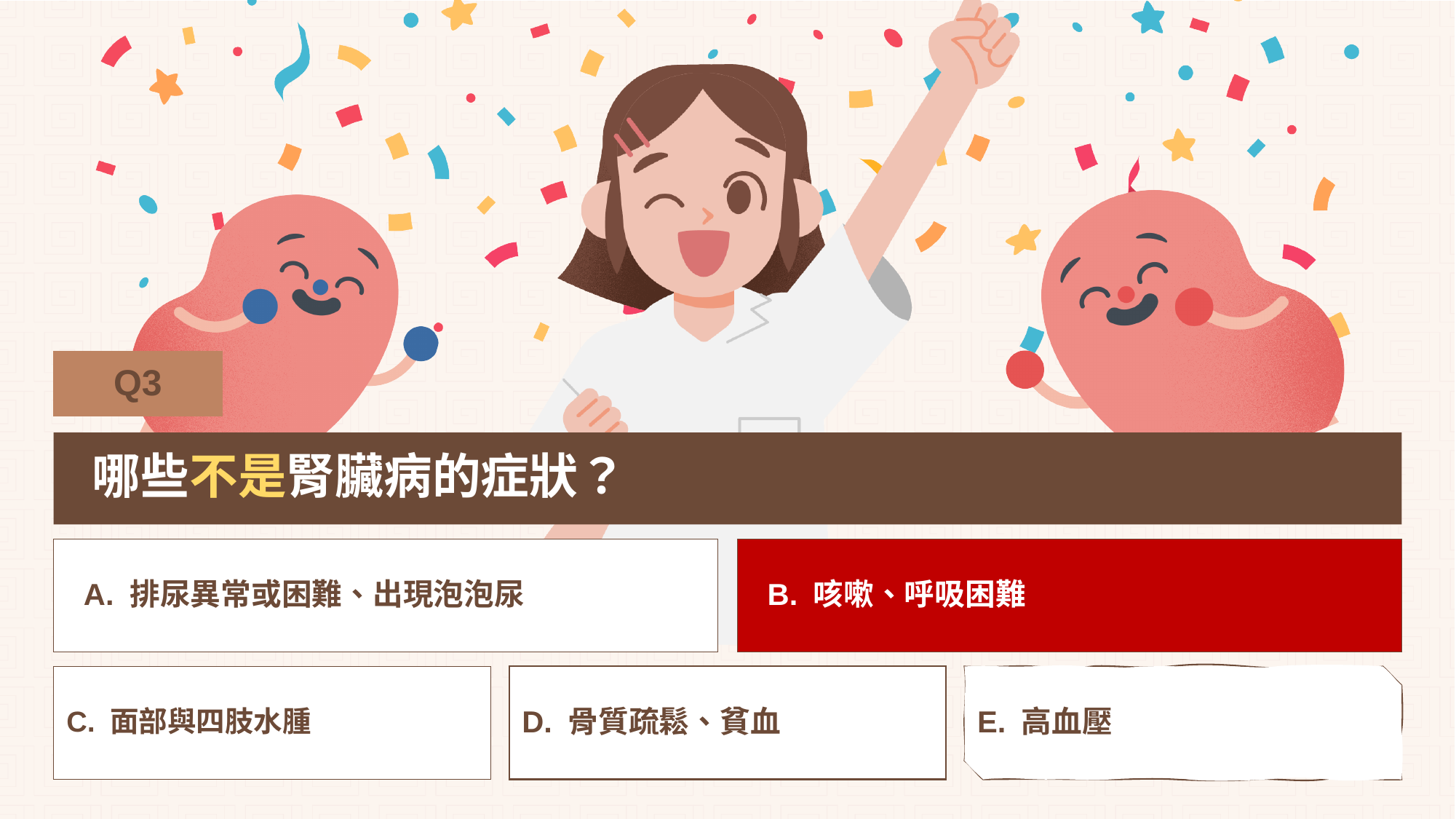

#

Q3
哪些不是腎臟病的症狀？
A. 排尿異常或困難、出現泡泡尿
B. 咳嗽、呼吸困難
D. 骨質疏鬆、貧血
C. 面部與四肢水腫
E. 高血壓